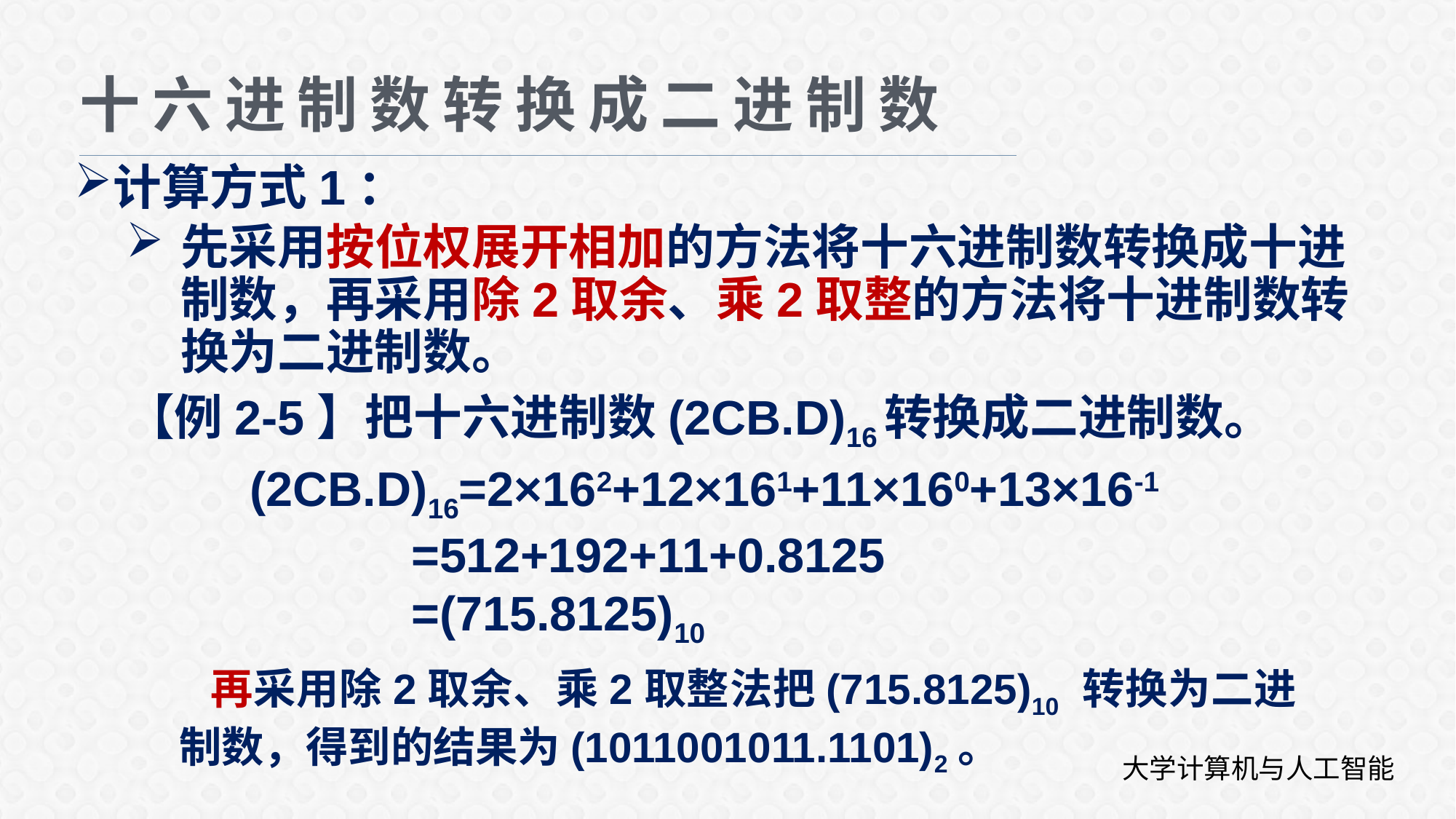

# 十六进制数转换成二进制数
计算方式1：
先采用按位权展开相加的方法将十六进制数转换成十进制数，再采用除2取余、乘2取整的方法将十进制数转换为二进制数。
【例2-5】把十六进制数(2CB.D)16转换成二进制数。
(2CB.D)16=2×162+12×161+11×160+13×16-1
            =512+192+11+0.8125
            =(715.8125)10
再采用除2取余、乘2取整法把(715.8125)10 转换为二进制数，得到的结果为(1011001011.1101)2。
大学计算机与人工智能